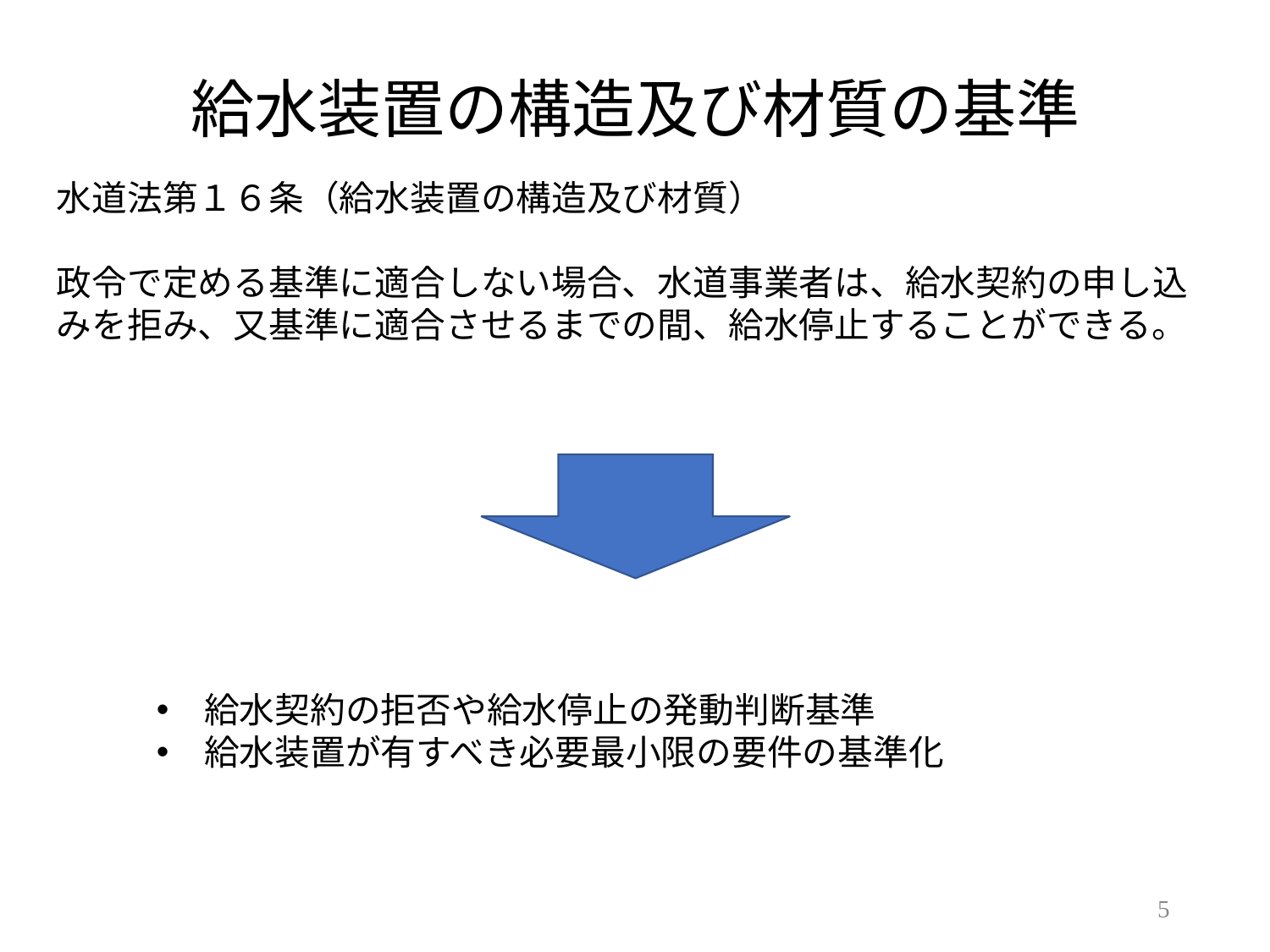

給水装置の構造及び材質の基準
水道法第１６条（給水装置の構造及び材質）

政令で定める基準に適合しない場合、水道事業者は、給水契約の申し込みを拒み、又基準に適合させるまでの間、給水停止することができる。

給水契約の拒否や給水停止の発動判断基準
給水装置が有すべき必要最小限の要件の基準化
5